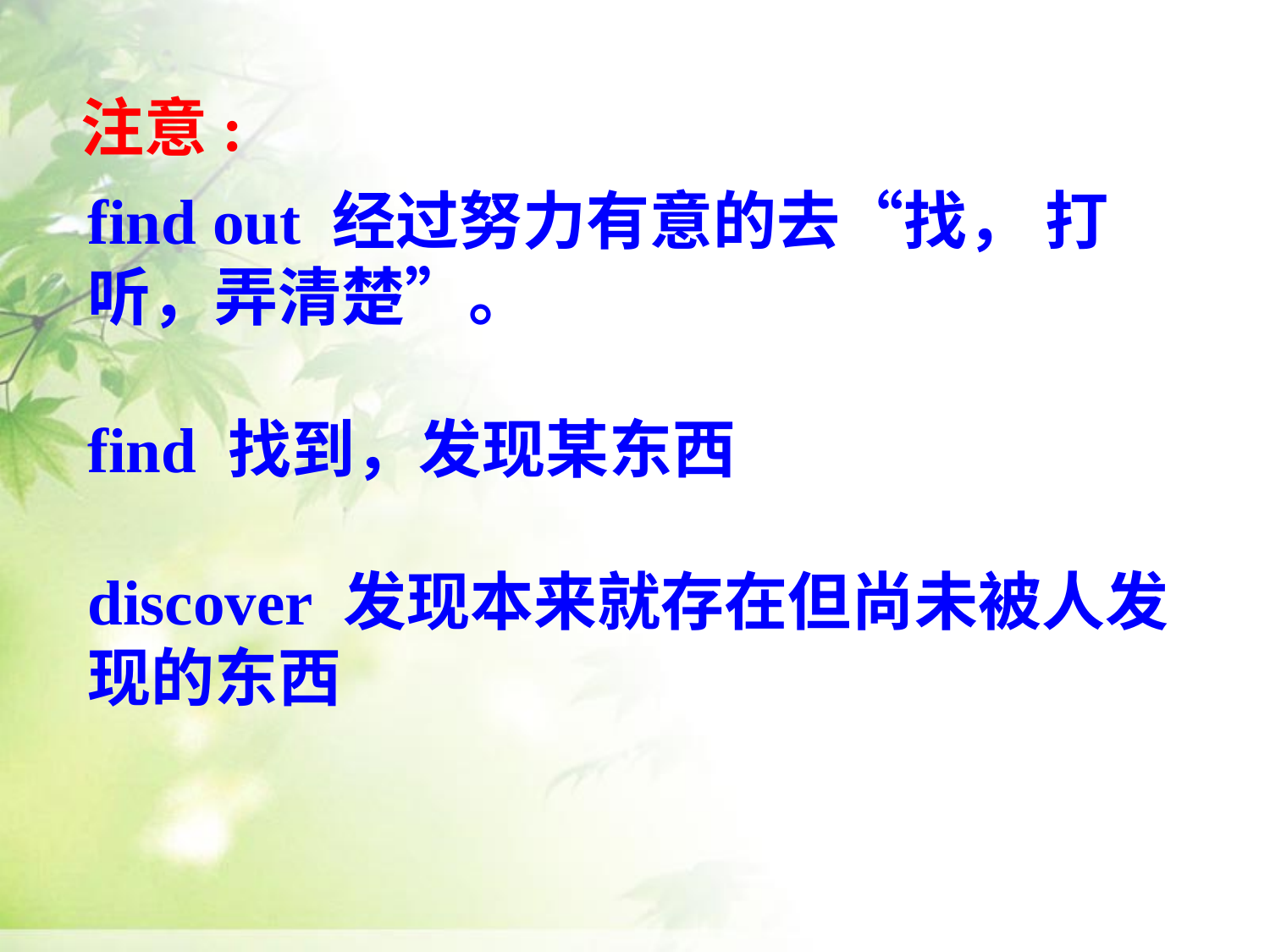

注意:
find out 经过努力有意的去“找， 打听，弄清楚”。

find 找到，发现某东西

discover 发现本来就存在但尚未被人发现的东西